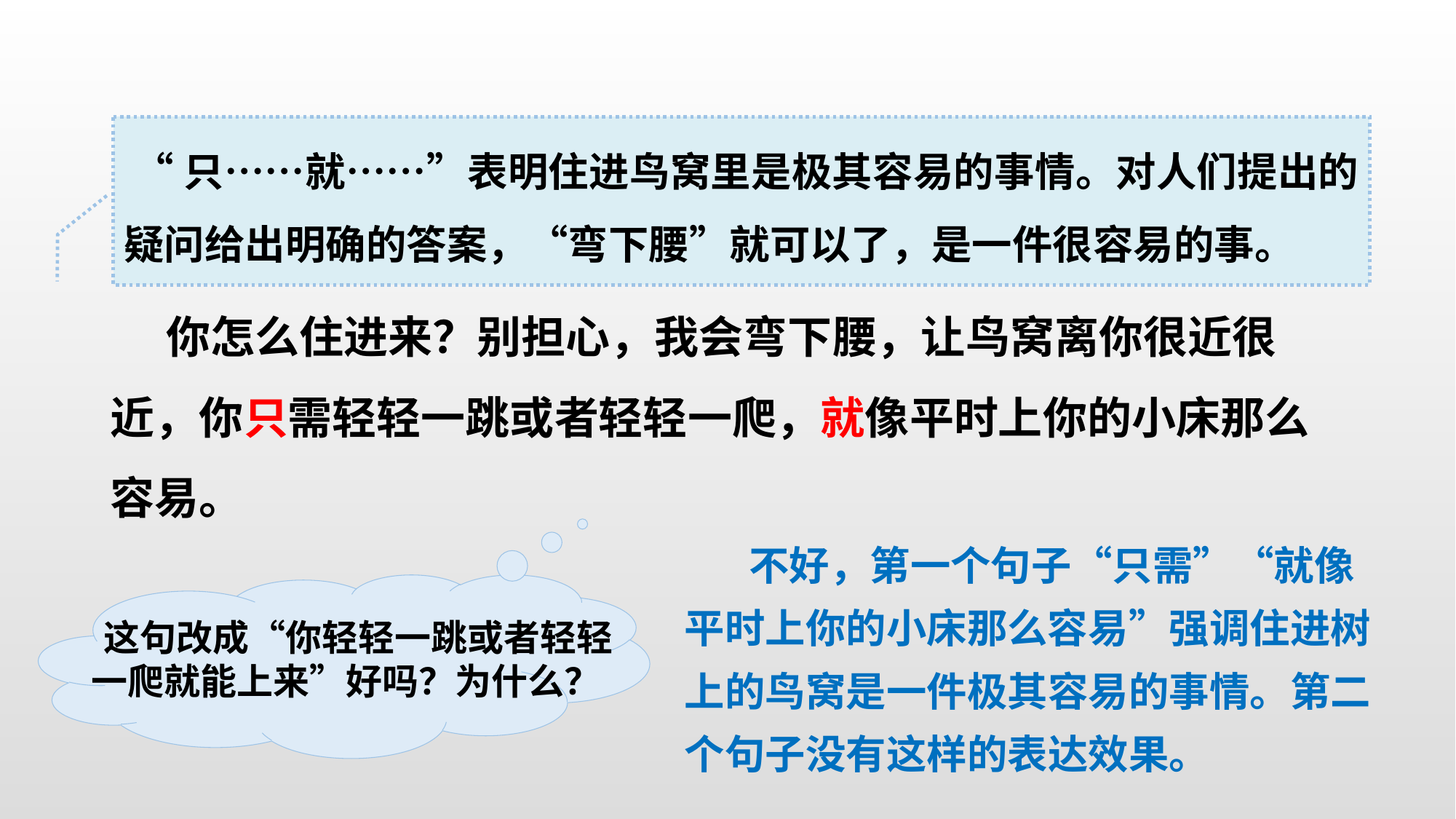

“只……就……”表明住进鸟窝里是极其容易的事情。对人们提出的疑问给出明确的答案，“弯下腰”就可以了，是一件很容易的事。
    你怎么住进来？别担心，我会弯下腰，让鸟窝离你很近很近，你只需轻轻一跳或者轻轻一爬，就像平时上你的小床那么容易。
不好，第一个句子“只需”“就像平时上你的小床那么容易”强调住进树上的鸟窝是一件极其容易的事情。第二个句子没有这样的表达效果。

  这句改成“你轻轻一跳或者轻轻一爬就能上来”好吗？为什么？